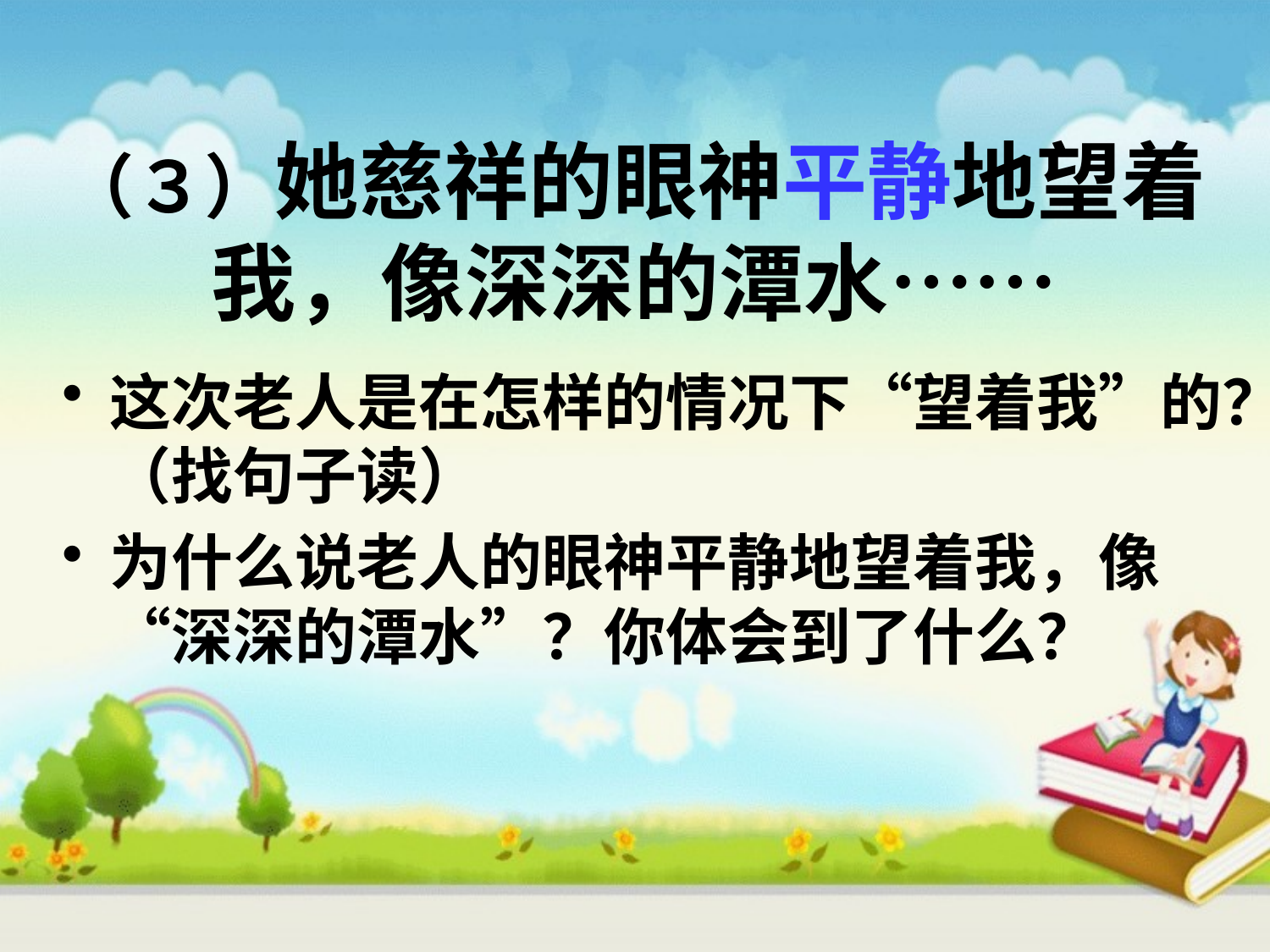

# （３）她慈祥的眼神平静地望着我，像深深的潭水……
这次老人是在怎样的情况下“望着我”的？（找句子读）
为什么说老人的眼神平静地望着我，像“深深的潭水”？你体会到了什么？